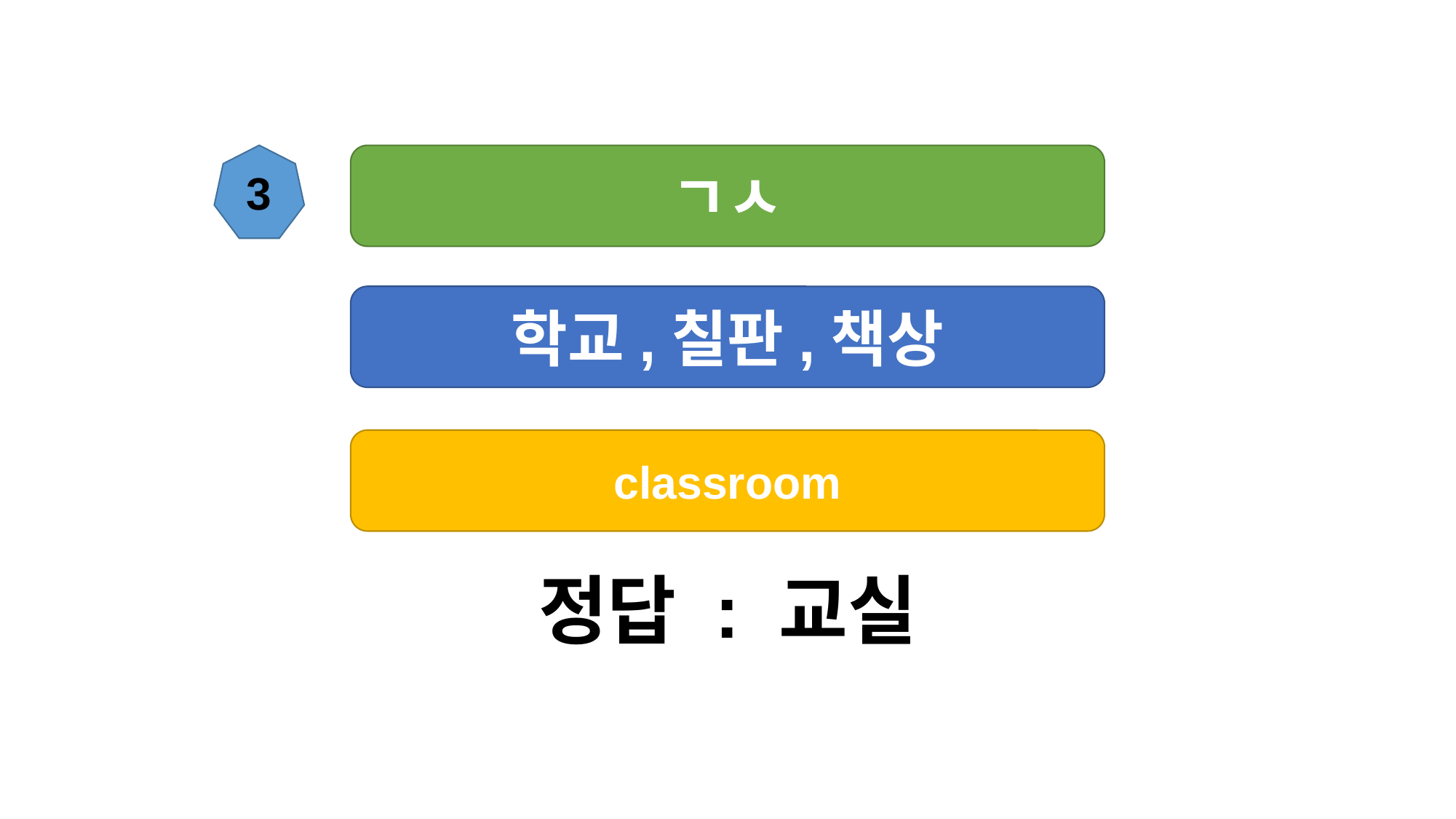

3
ㄱㅅ
학교,칠판,책상
classroom
정답 : 교실